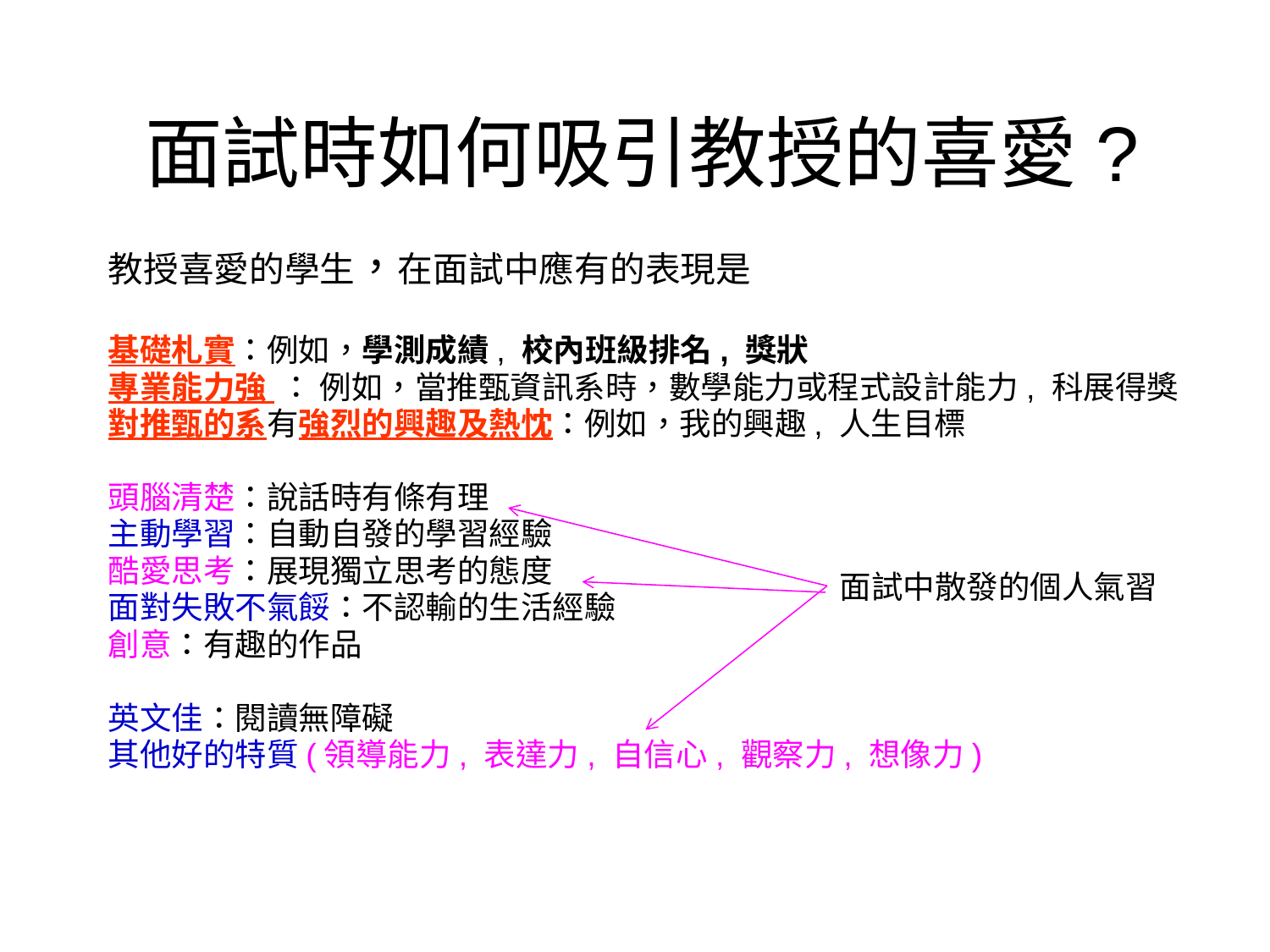

# 面試時如何吸引教授的喜愛?
教授喜愛的學生，在面試中應有的表現是

基礎札實：例如，學測成績, 校內班級排名, 獎狀
專業能力強  ： 例如，當推甄資訊系時，數學能力或程式設計能力, 科展得獎
對推甄的系有強烈的興趣及熱忱：例如，我的興趣, 人生目標

頭腦清楚：說話時有條有理
主動學習：自動自發的學習經驗
酷愛思考：展現獨立思考的態度
面對失敗不氣餒：不認輸的生活經驗
創意：有趣的作品

英文佳：閱讀無障礙
其他好的特質(領導能力, 表達力, 自信心, 觀察力, 想像力)
面試中散發的個人氣習